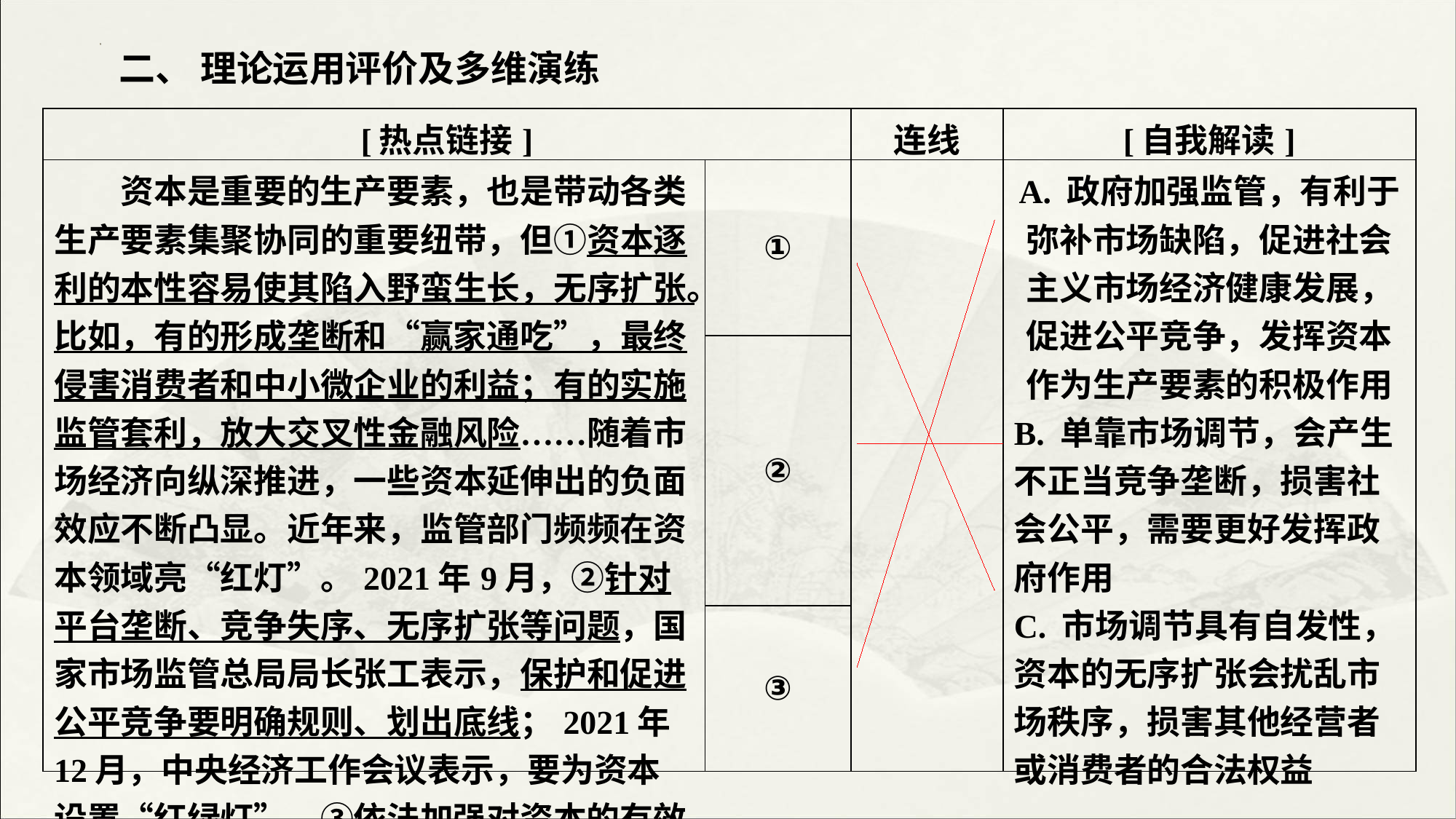

二、 理论运用评价及多维演练
| [热点链接] |  | 连线 | [自我解读] |
| --- | --- | --- | --- |
| 资本是重要的生产要素，也是带动各类生产要素集聚协同的重要纽带，但①资本逐利的本性容易使其陷入野蛮生长，无序扩张。比如，有的形成垄断和“赢家通吃”，最终侵害消费者和中小微企业的利益；有的实施监管套利，放大交叉性金融风险……随着市场经济向纵深推进，一些资本延伸出的负面效应不断凸显。近年来，监管部门频频在资本领域亮“红灯”。2021年9月，②针对平台垄断、竞争失序、无序扩张等问题，国家市场监管总局局长张工表示，保护和促进公平竞争要明确规则、划出底线；2021年12月，中央经济工作会议表示，要为资本设置“红绿灯”，③依法加强对资本的有效监管，防止资本野蛮生长。 | ① |  | A. 政府加强监管，有利于弥补市场缺陷，促进社会主义市场经济健康发展，促进公平竞争，发挥资本作为生产要素的积极作用 B. 单靠市场调节，会产生不正当竞争垄断，损害社会公平，需要更好发挥政府作用 C. 市场调节具有自发性，资本的无序扩张会扰乱市场秩序，损害其他经营者或消费者的合法权益 |
|  | ② |  |  |
|  | ③ |  |  |